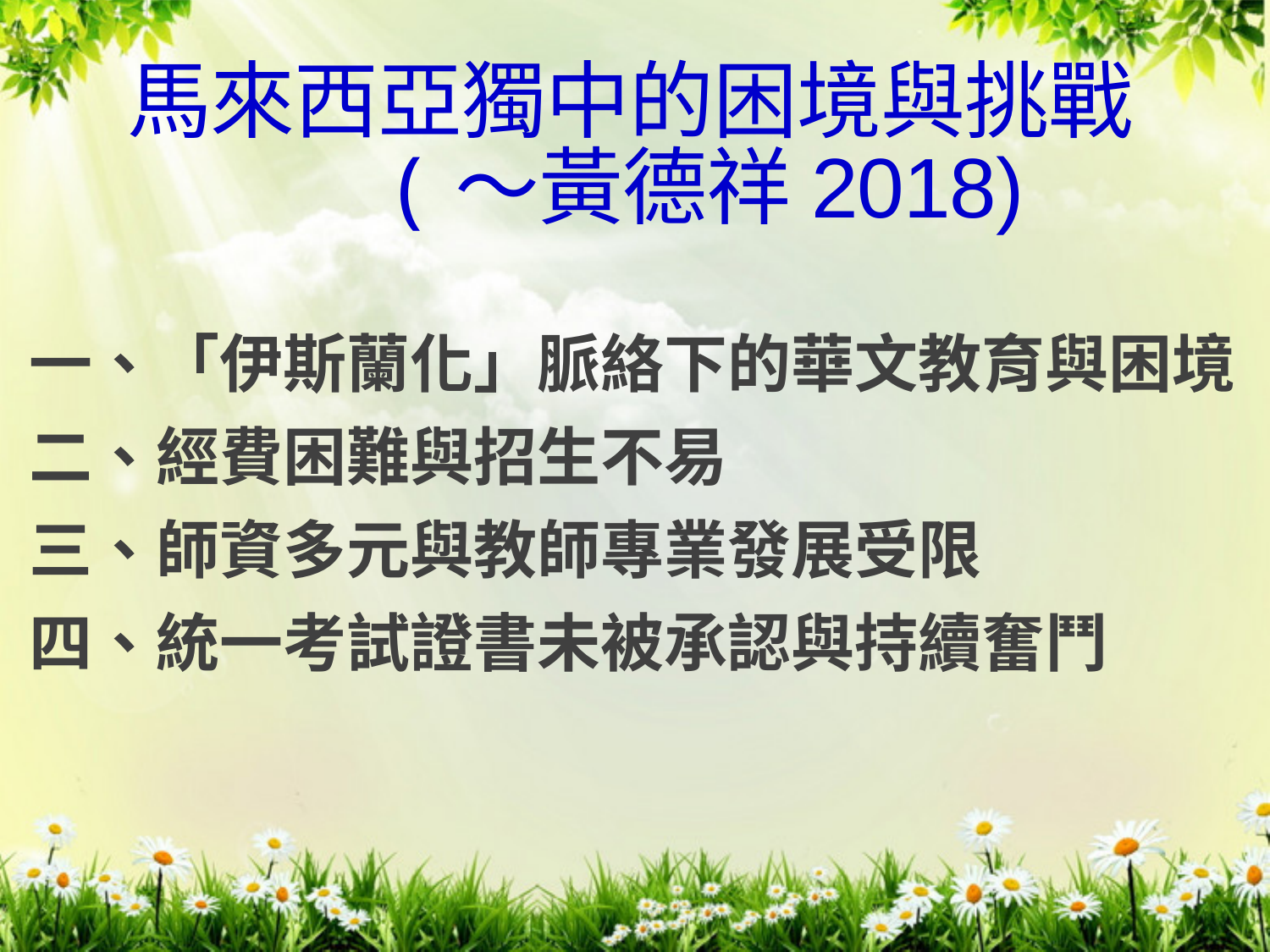

# 馬來西亞獨中的困境與挑戰 (〜黃德祥2018)
一、「伊斯蘭化」脈絡下的華文教育與困境
二、經費困難與招生不易
三、師資多元與教師專業發展受限
四、統一考試證書未被承認與持續奮鬥